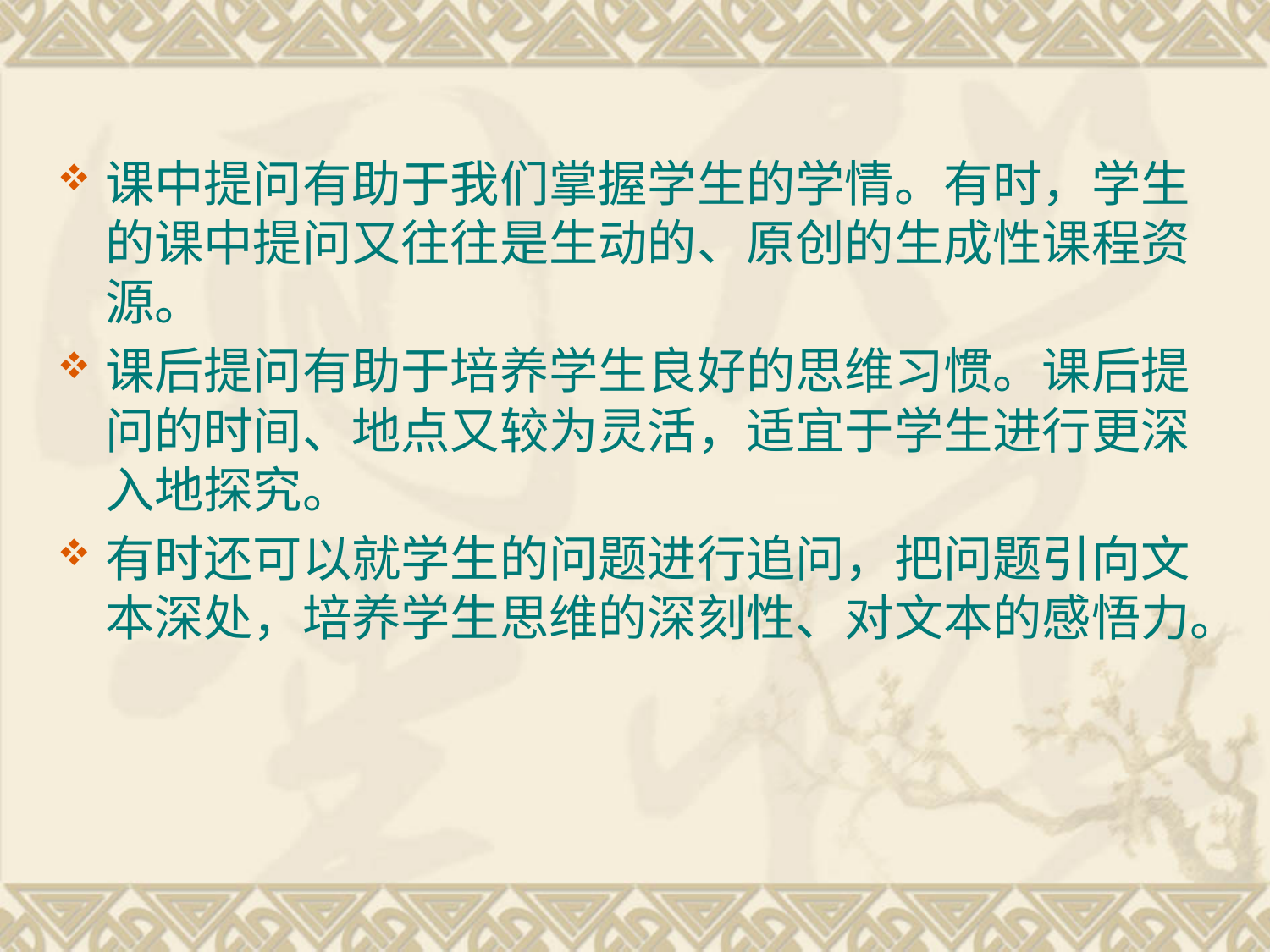

课中提问有助于我们掌握学生的学情。有时，学生的课中提问又往往是生动的、原创的生成性课程资源。
课后提问有助于培养学生良好的思维习惯。课后提问的时间、地点又较为灵活，适宜于学生进行更深入地探究。
有时还可以就学生的问题进行追问，把问题引向文本深处，培养学生思维的深刻性、对文本的感悟力。